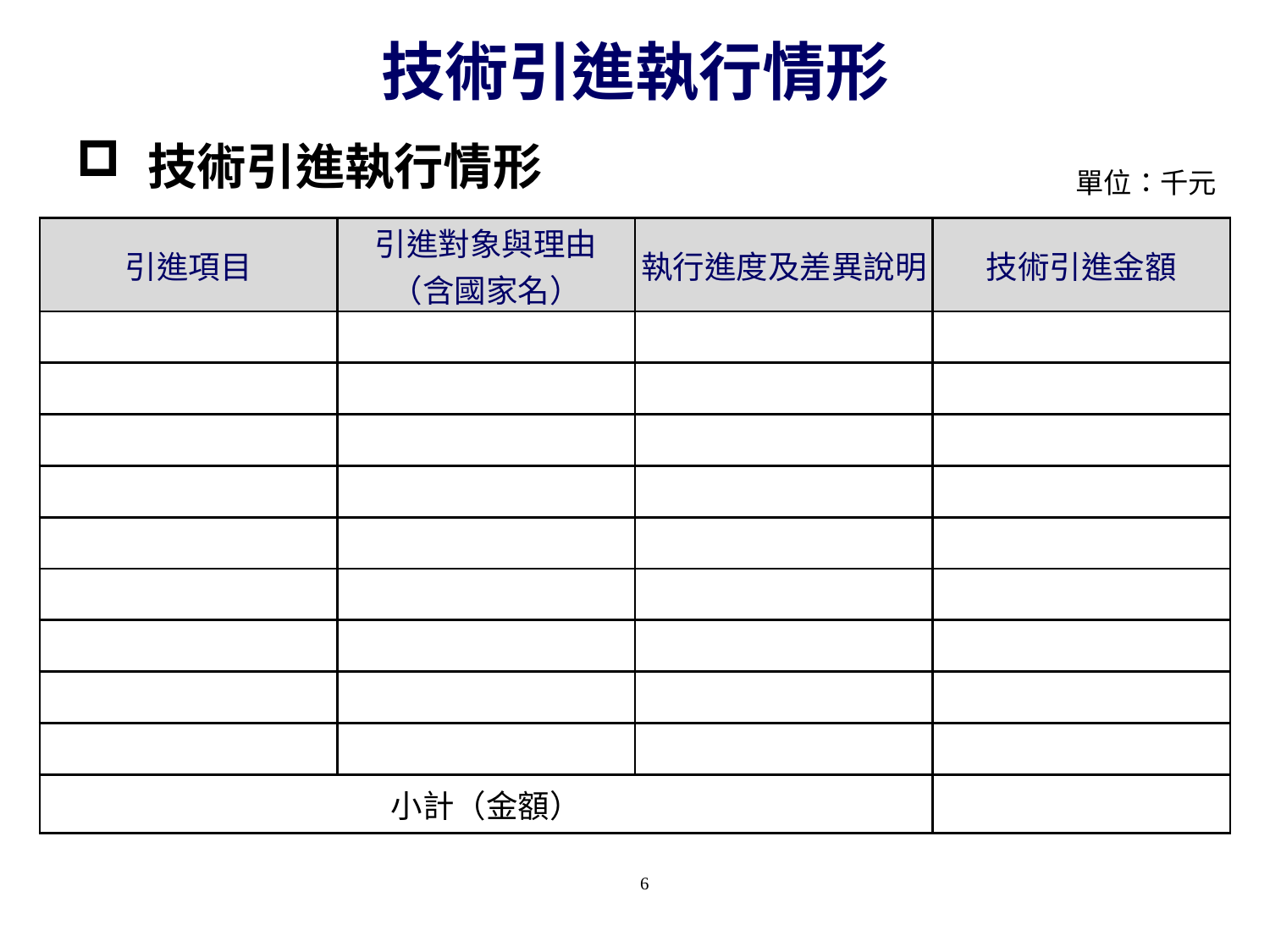

# 技術引進執行情形
技術引進執行情形
單位：千元
| 引進項目 | 引進對象與理由 （含國家名） | 執行進度及差異說明 | 技術引進金額 |
| --- | --- | --- | --- |
|  |  |  |  |
|  |  |  |  |
|  |  |  |  |
|  |  |  |  |
|  |  |  |  |
|  |  |  |  |
|  |  |  |  |
|  |  |  |  |
|  |  |  |  |
| 小計（金額） |  |  |  |
6